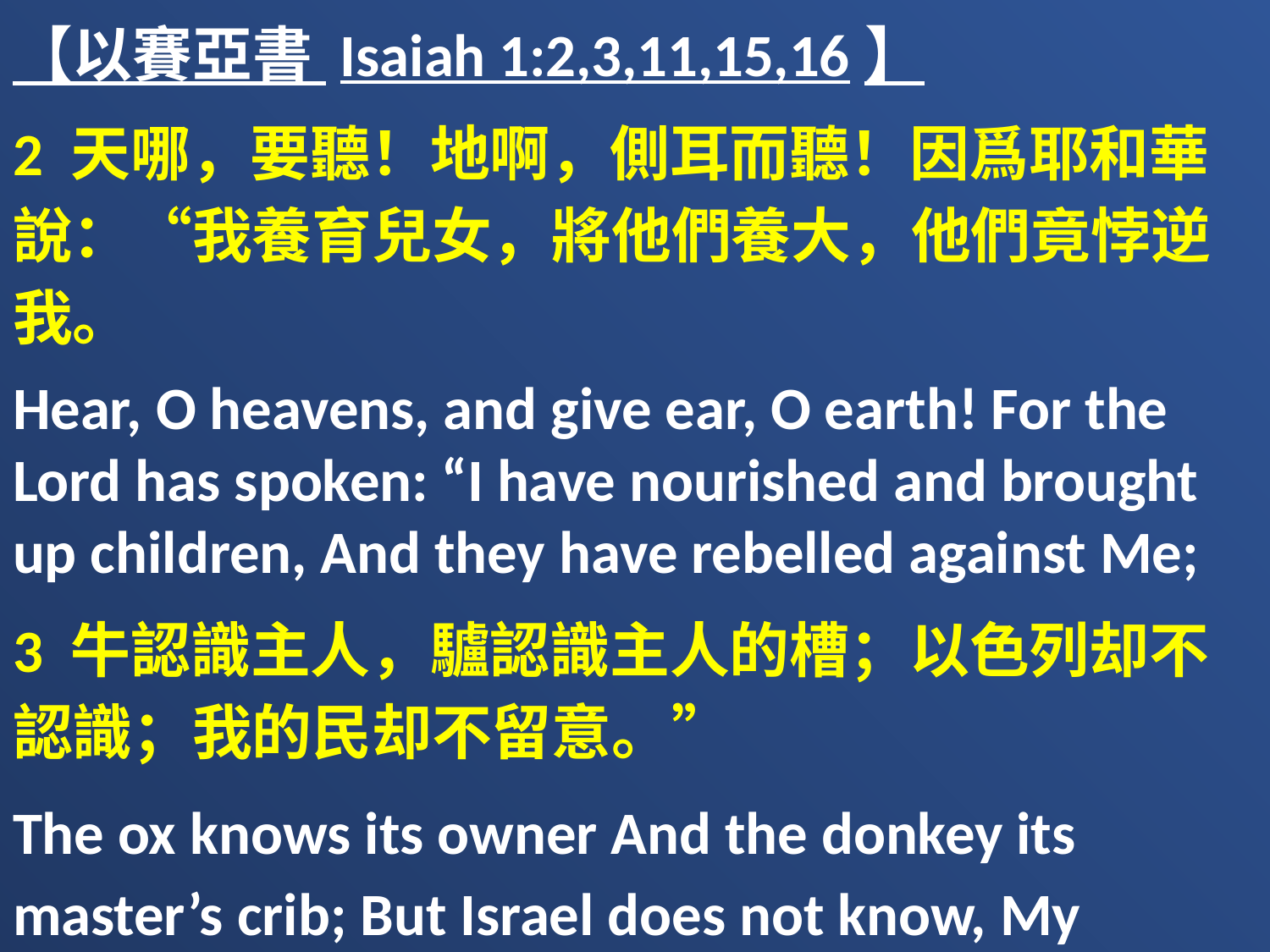

【以賽亞書 Isaiah 1:2,3,11,15,16】
2 天哪，要聽！地啊，側耳而聽！因爲耶和華說：“我養育兒女，將他們養大，他們竟悖逆我。
Hear, O heavens, and give ear, O earth! For the Lord has spoken: “I have nourished and brought up children, And they have rebelled against Me;
3 牛認識主人，驢認識主人的槽；以色列却不認識；我的民却不留意。”
The ox knows its owner And the donkey its master’s crib; But Israel does not know, My people do not consider.”